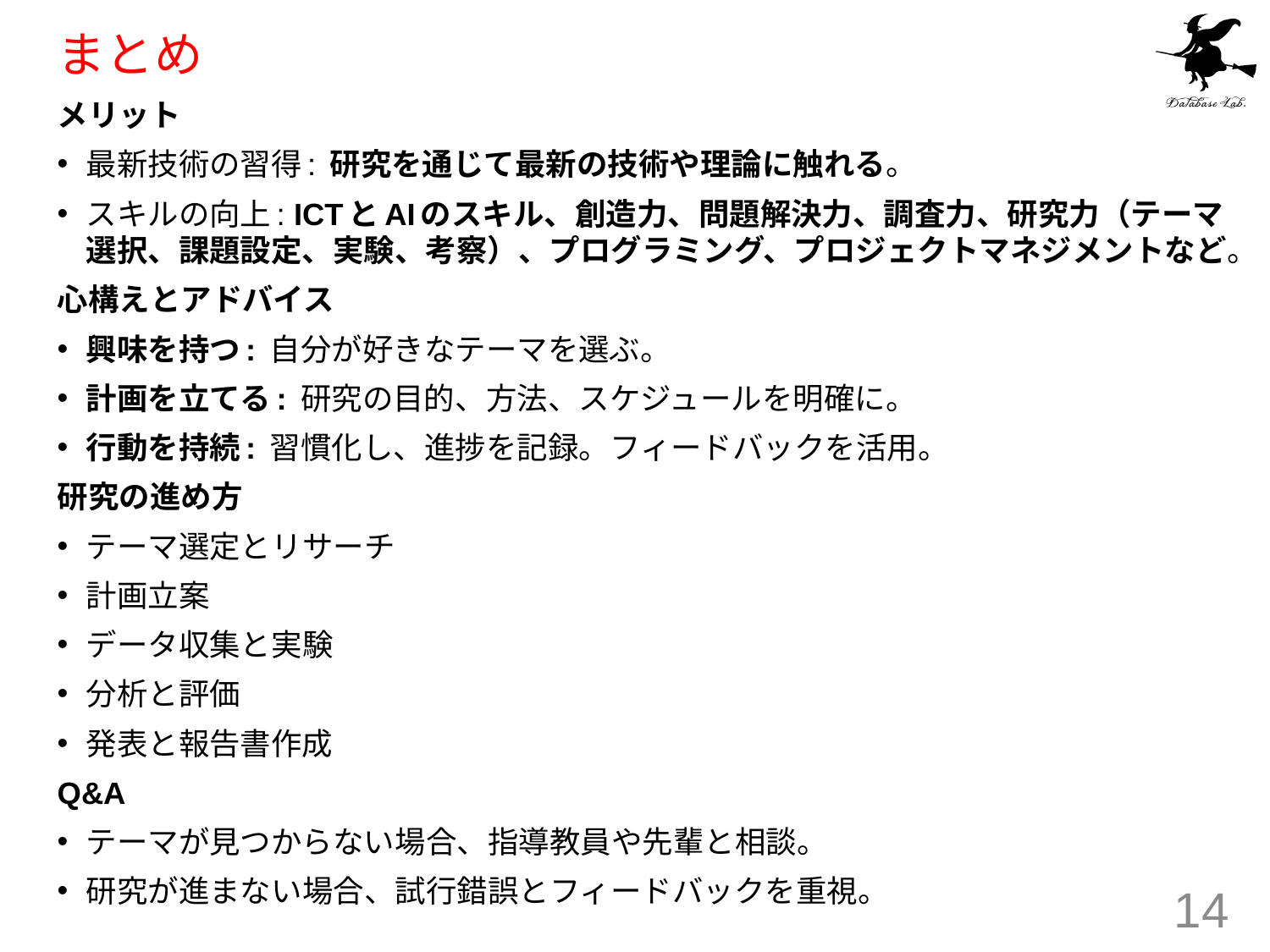

# まとめ
メリット
最新技術の習得: 研究を通じて最新の技術や理論に触れる。
スキルの向上: ICTとAIのスキル、創造力、問題解決力、調査力、研究力（テーマ選択、課題設定、実験、考察）、プログラミング、プロジェクトマネジメントなど。
心構えとアドバイス
興味を持つ: 自分が好きなテーマを選ぶ。
計画を立てる: 研究の目的、方法、スケジュールを明確に。
行動を持続: 習慣化し、進捗を記録。フィードバックを活用。
研究の進め方
テーマ選定とリサーチ
計画立案
データ収集と実験
分析と評価
発表と報告書作成
Q&A
テーマが見つからない場合、指導教員や先輩と相談。
研究が進まない場合、試行錯誤とフィードバックを重視。

14